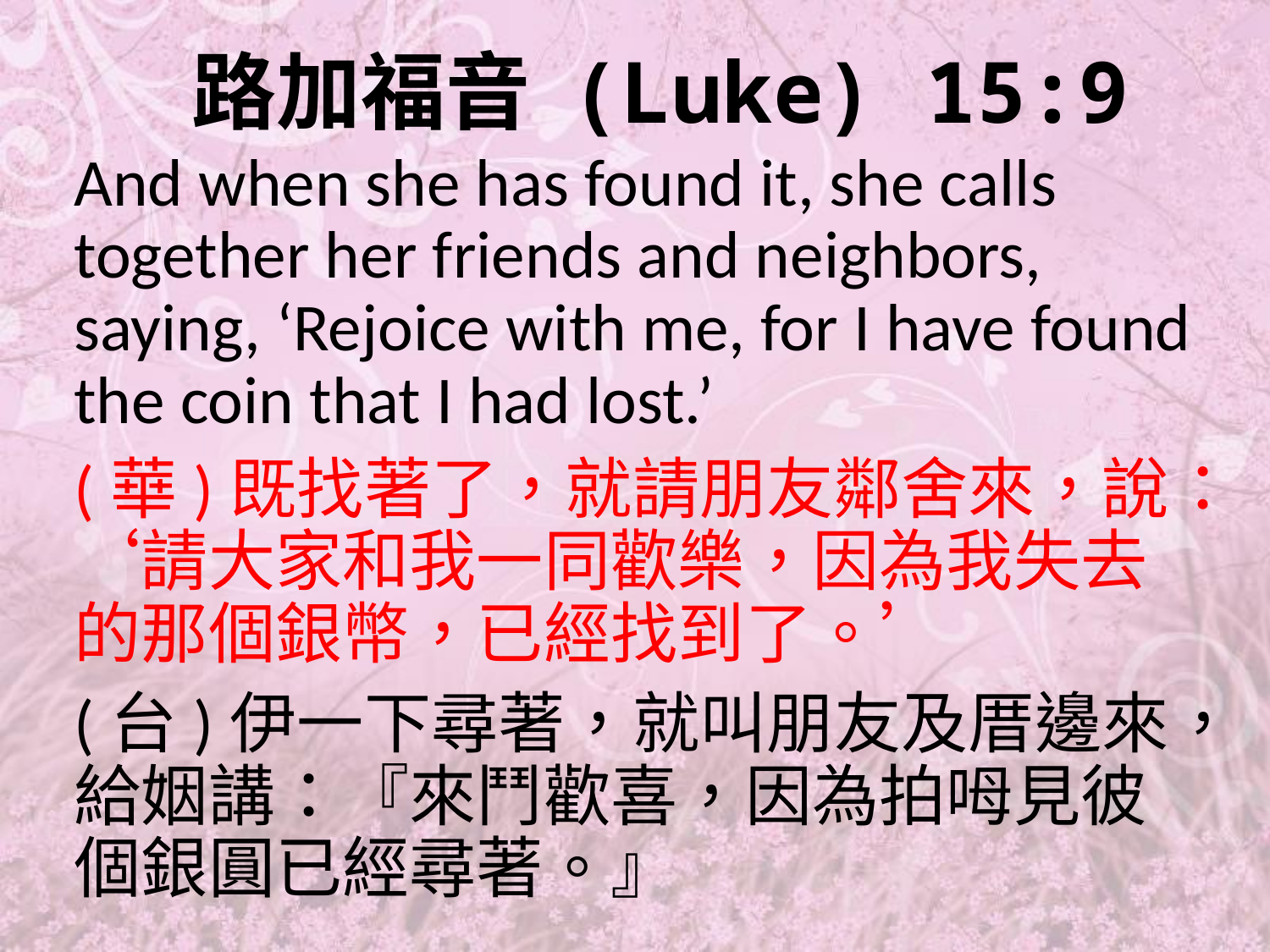

# 路加福音 (Luke) 15:9
And when she has found it, she calls together her friends and neighbors, saying, ‘Rejoice with me, for I have found the coin that I had lost.’
(華)既找著了，就請朋友鄰舍來，說：‘請大家和我一同歡樂，因為我失去的那個銀幣，已經找到了。’
(台)伊一下尋著，就叫朋友及厝邊來，給姻講：『來鬥歡喜，因為拍呣見彼個銀圓已經尋著。』